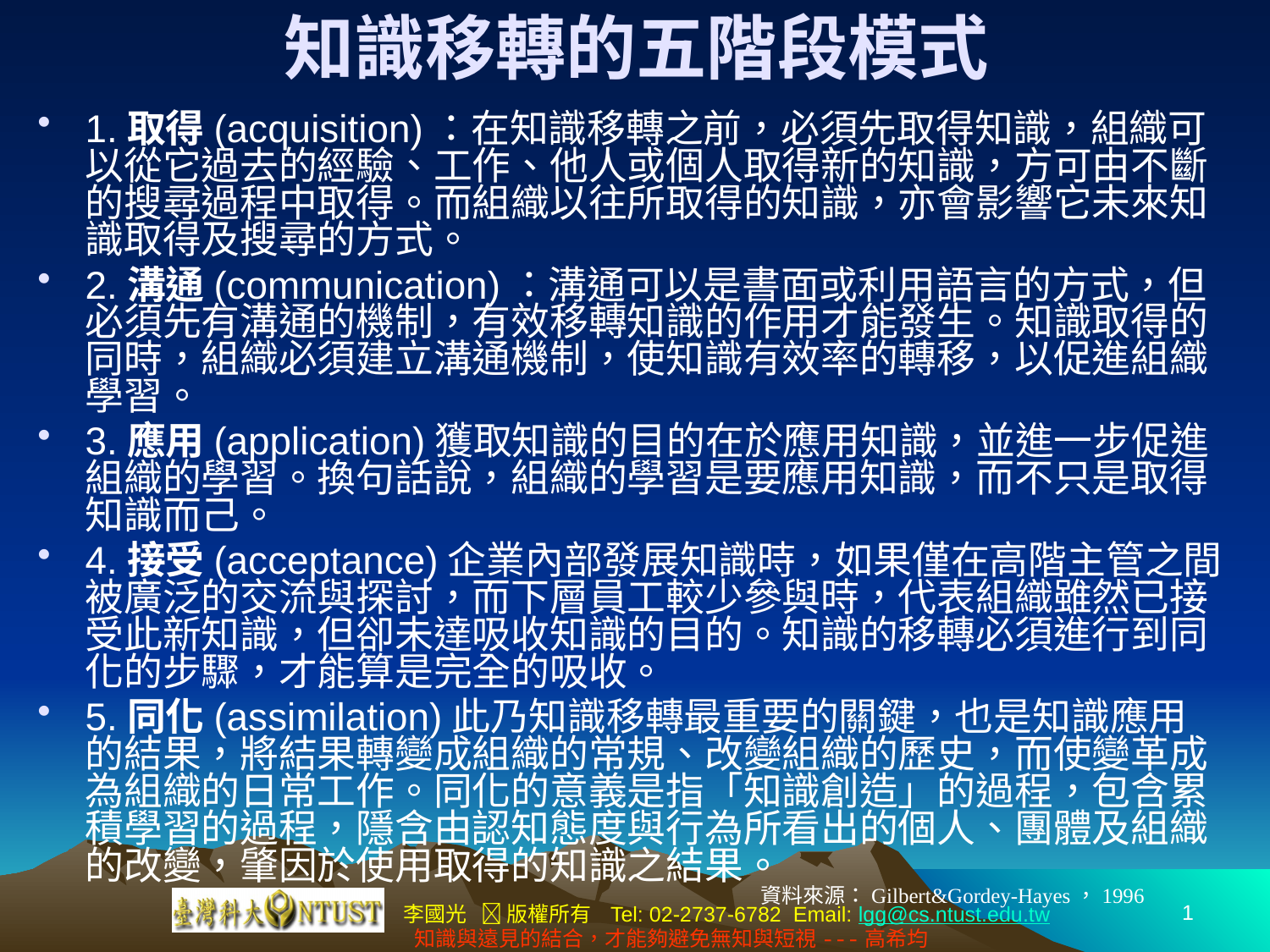

# 知識移轉的五階段模式
1.取得(acquisition)：在知識移轉之前，必須先取得知識，組織可以從它過去的經驗、工作、他人或個人取得新的知識，方可由不斷的搜尋過程中取得。而組織以往所取得的知識，亦會影響它未來知識取得及搜尋的方式。
2.溝通(communication)：溝通可以是書面或利用語言的方式，但必須先有溝通的機制，有效移轉知識的作用才能發生。知識取得的同時，組織必須建立溝通機制，使知識有效率的轉移，以促進組織學習。
3.應用(application)獲取知識的目的在於應用知識，並進一步促進組織的學習。換句話說，組織的學習是要應用知識，而不只是取得知識而己。
4.接受(acceptance)企業內部發展知識時，如果僅在高階主管之間被廣泛的交流與探討，而下層員工較少參與時，代表組織雖然已接受此新知識，但卻未達吸收知識的目的。知識的移轉必須進行到同化的步驟，才能算是完全的吸收。
5.同化(assimilation)此乃知識移轉最重要的關鍵，也是知識應用的結果，將結果轉變成組織的常規、改變組織的歷史，而使變革成為組織的日常工作。同化的意義是指「知識創造」的過程，包含累積學習的過程，隱含由認知態度與行為所看出的個人、團體及組織的改變，肇因於使用取得的知識之結果。
1
資料來源：Gilbert&Gordey-Hayes，1996